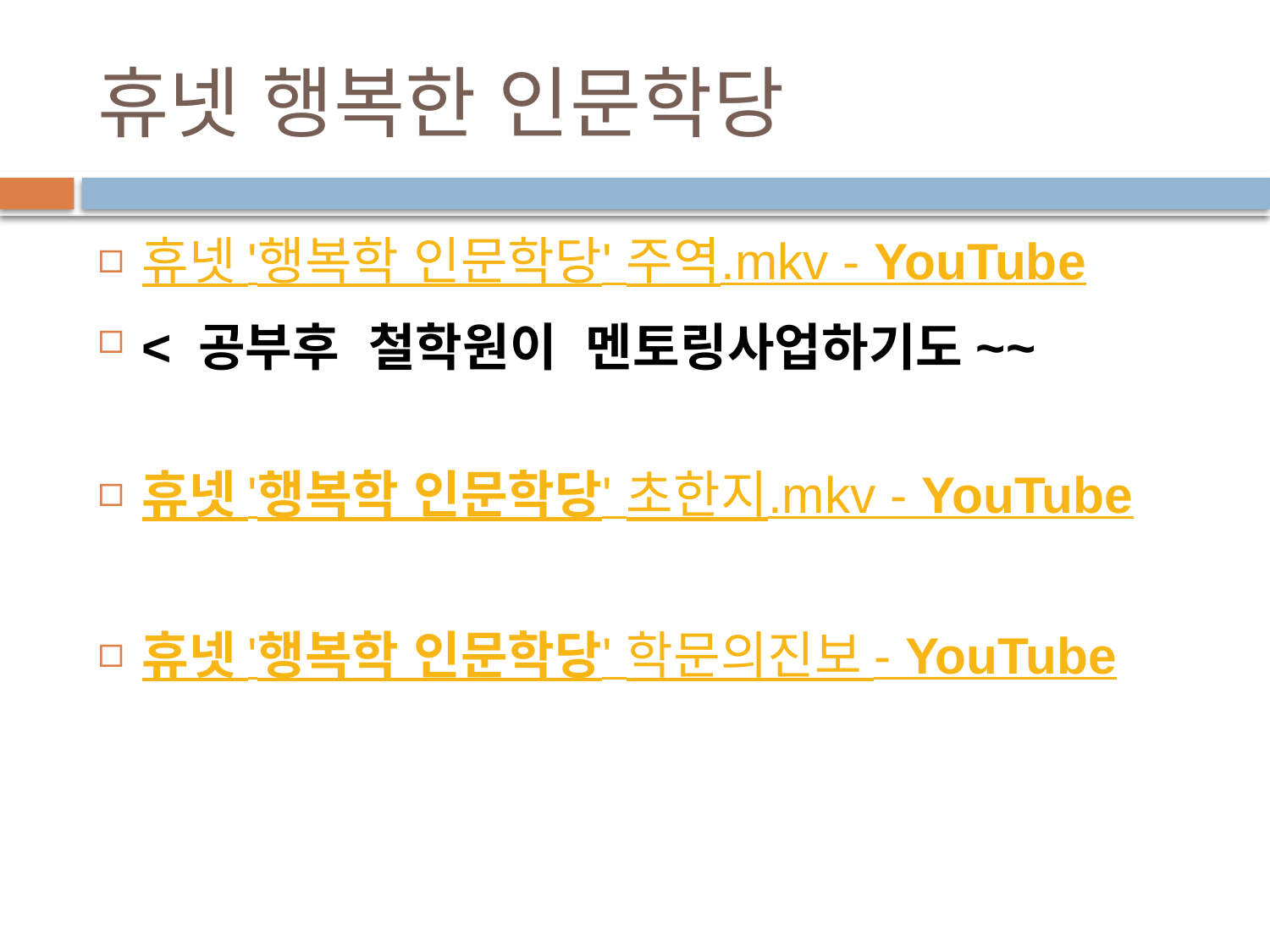

# 휴넷 행복한 인문학당
휴넷 '행복학 인문학당' 주역.mkv - YouTube
< 공부후  철학원이  멘토링사업하기도~~

휴넷 '행복학 인문학당' 초한지.mkv - YouTube

휴넷 '행복학 인문학당' 학문의진보 - YouTube